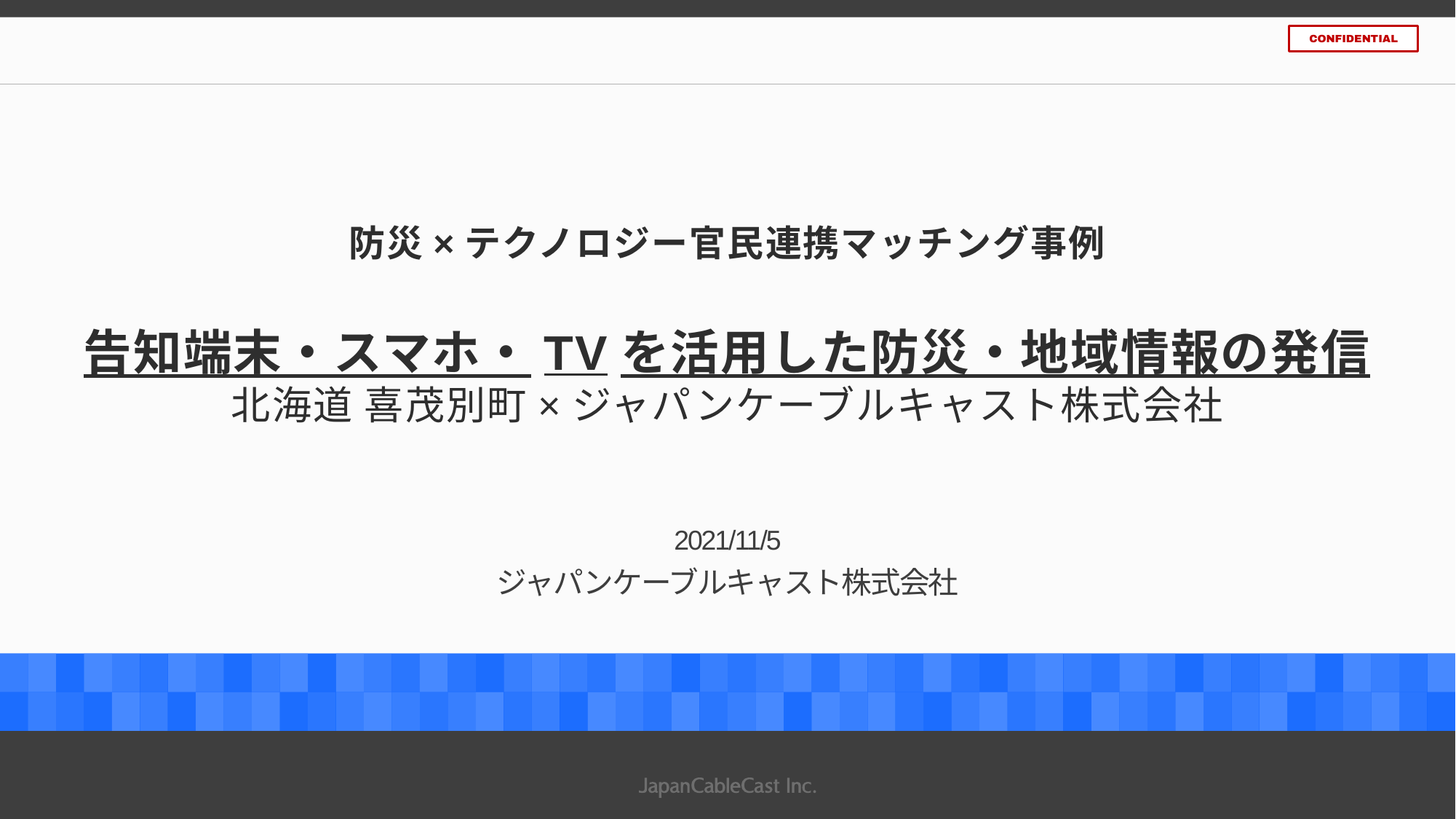

# 防災×テクノロジー官民連携マッチング事例 告知端末・スマホ・TVを活用した防災・地域情報の発信 北海道 喜茂別町×ジャパンケーブルキャスト株式会社
2021/11/5
ジャパンケーブルキャスト株式会社